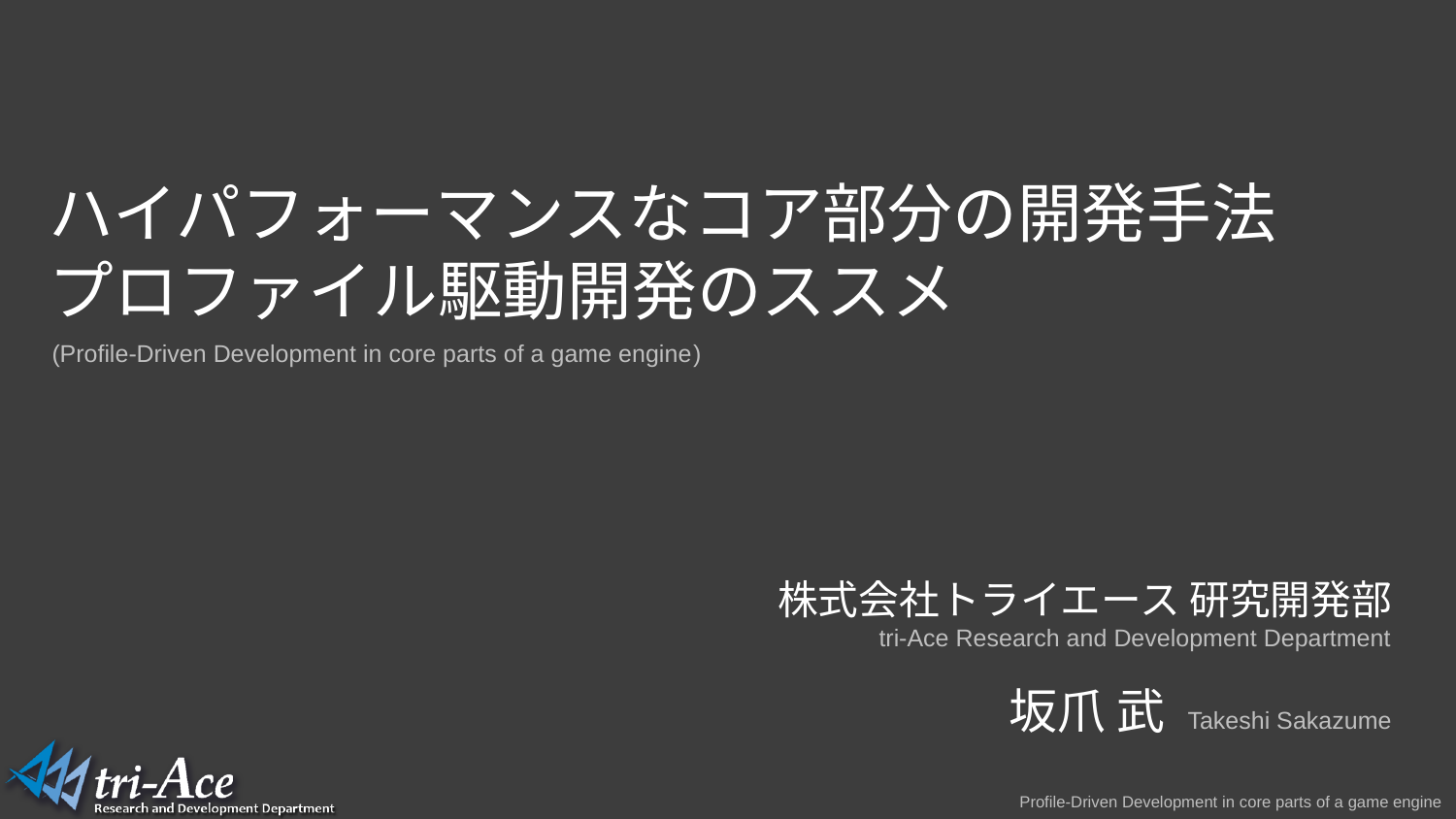

ハイパフォーマンスなコア部分の開発手法
プロファイル駆動開発のススメ
(Profile-Driven Development in core parts of a game engine)
株式会社トライエース 研究開発部
tri-Ace Research and Development Department
坂爪 武  Takeshi Sakazume